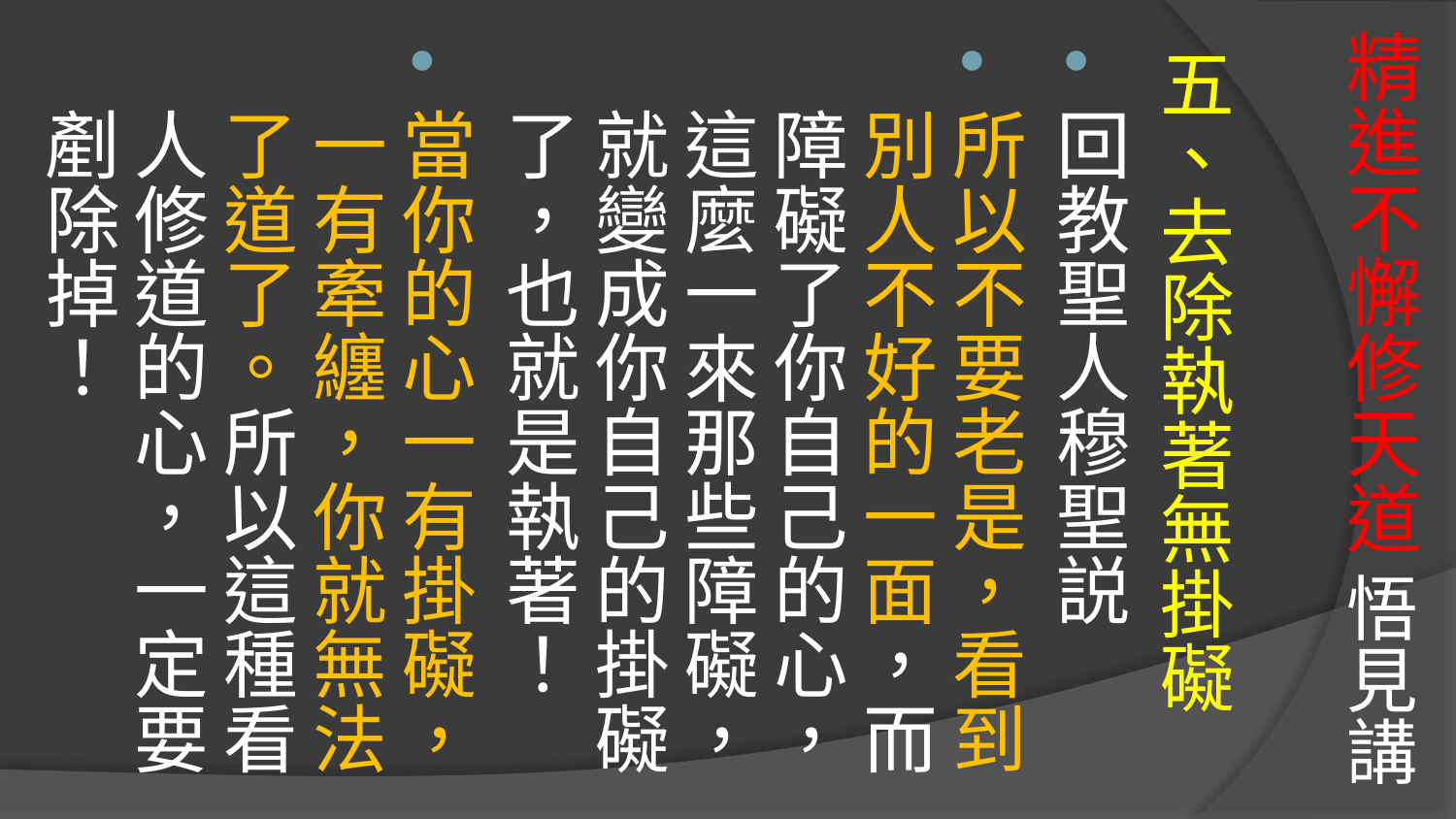

# 精進不懈修天道 悟見講
五、去除執著無掛礙
回教聖人穆聖説
所以不要老是，看到別人不好的一面，而障礙了你自己的心，這麼一來那些障礙，就變成你自己的掛礙了，也就是執著！
當你的心一有掛礙，一有牽纏，你就無法了道了。所以這種看人修道的心，一定要剷除掉！